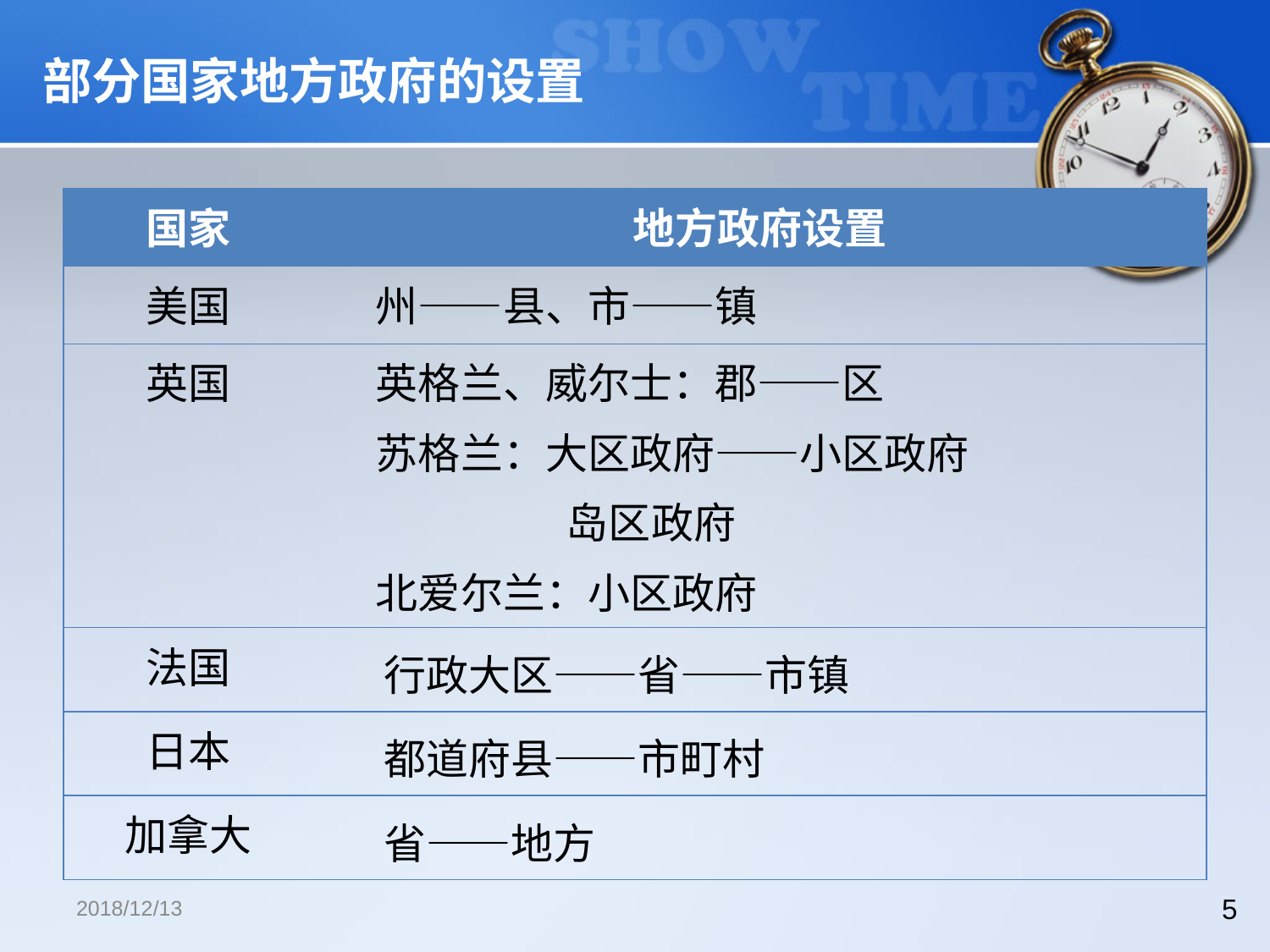

# 部分国家地方政府的设置
| 国家 | 地方政府设置 |
| --- | --- |
| 美国 | 州——县、市——镇 |
| 英国 | 英格兰、威尔士：郡——区 苏格兰：大区政府——小区政府 岛区政府 北爱尔兰：小区政府 |
| 法国 | 行政大区——省——市镇 |
| 日本 | 都道府县——市町村 |
| 加拿大 | 省——地方 |
2018/12/13
5